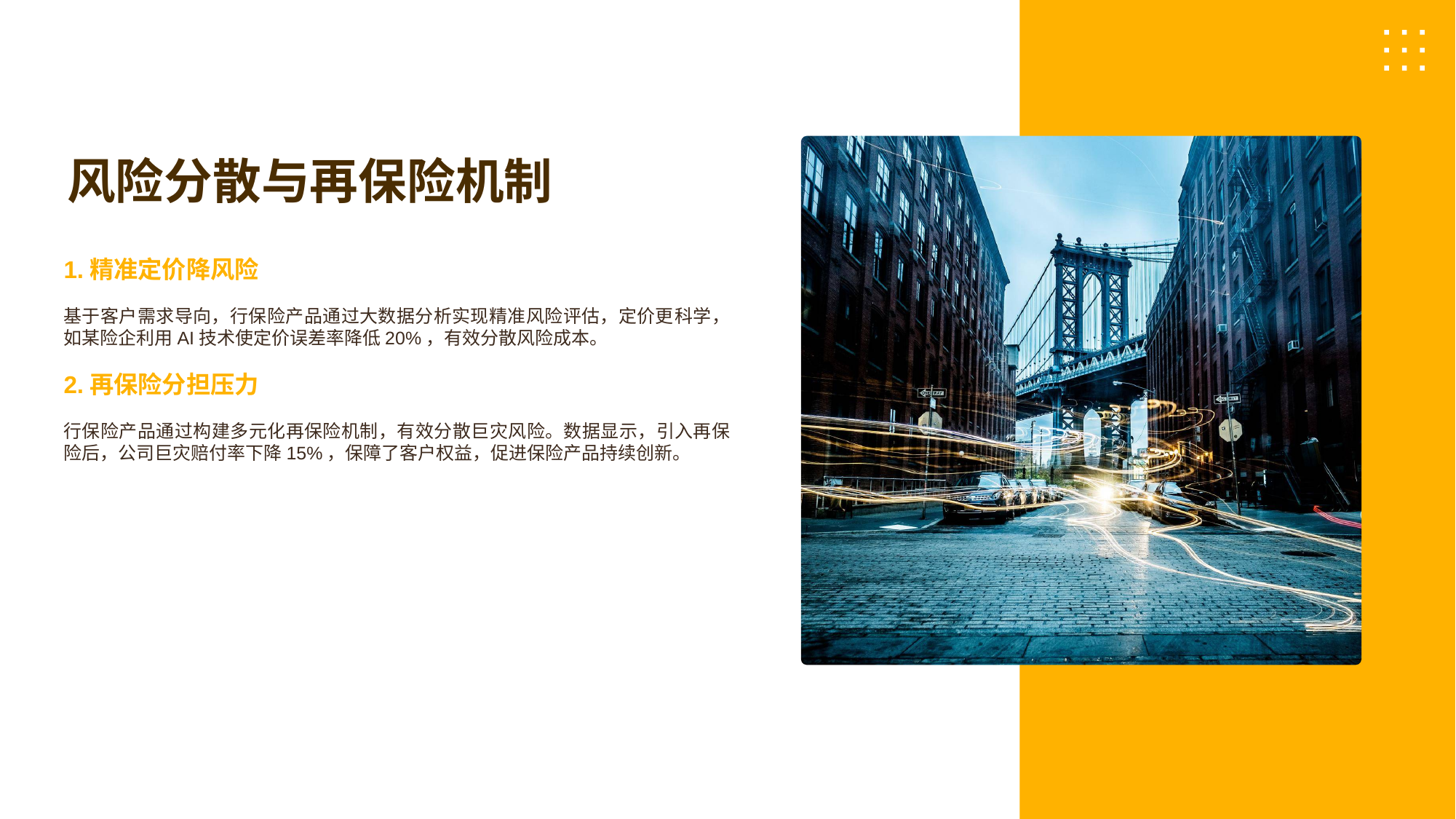

风险分散与再保险机制

1.精准定价降风险
基于客户需求导向，行保险产品通过大数据分析实现精准风险评估，定价更科学，如某险企利用AI技术使定价误差率降低20%，有效分散风险成本。
2.再保险分担压力
行保险产品通过构建多元化再保险机制，有效分散巨灾风险。数据显示，引入再保险后，公司巨灾赔付率下降15%，保障了客户权益，促进保险产品持续创新。